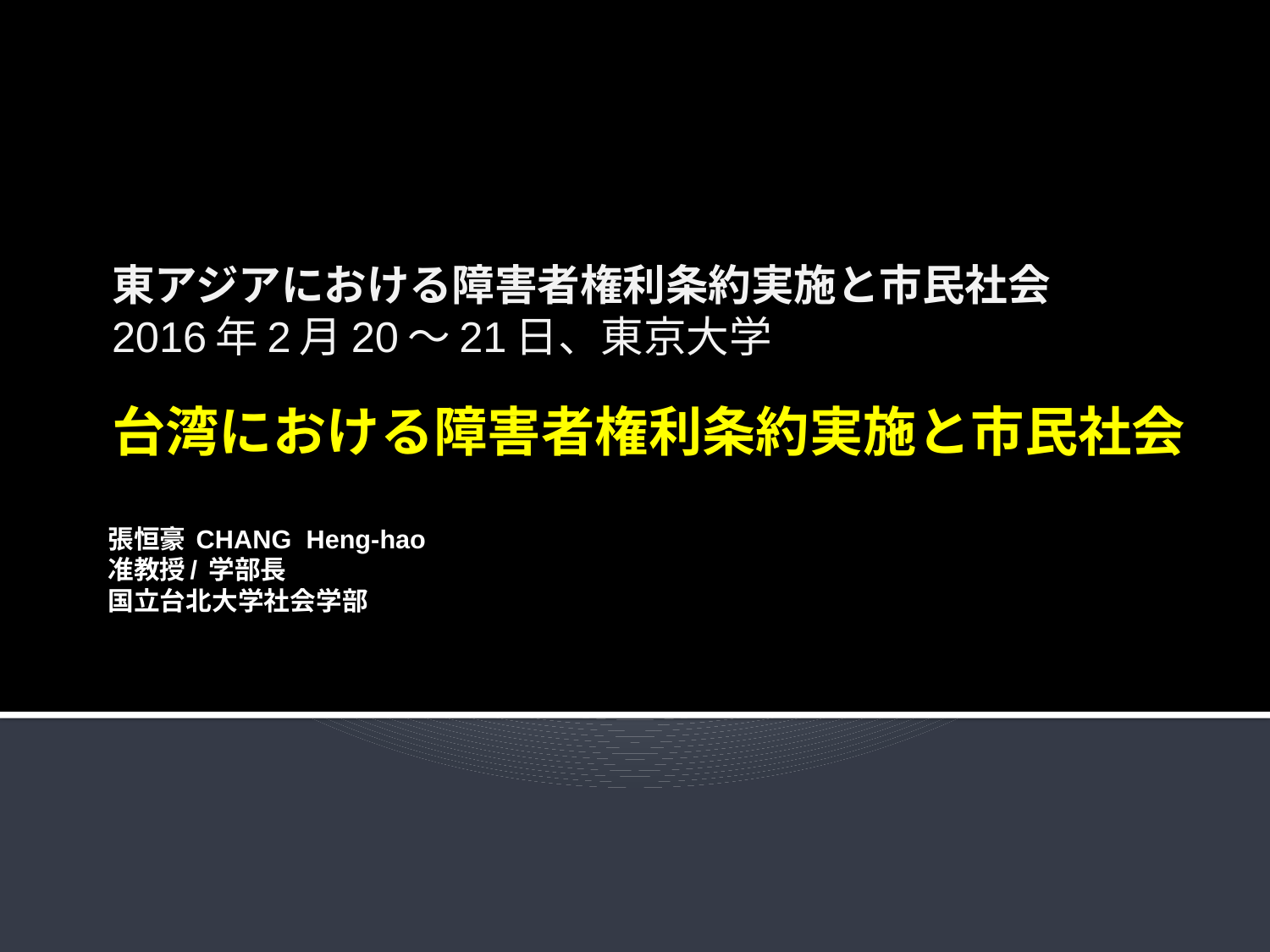

東アジアにおける障害者権利条約実施と市民社会
2016年2月20～21日、東京大学
台湾における障害者権利条約実施と市民社会
# 張恒豪 CHANG  Heng-hao 准教授/ 学部長 国立台北大学社会学部